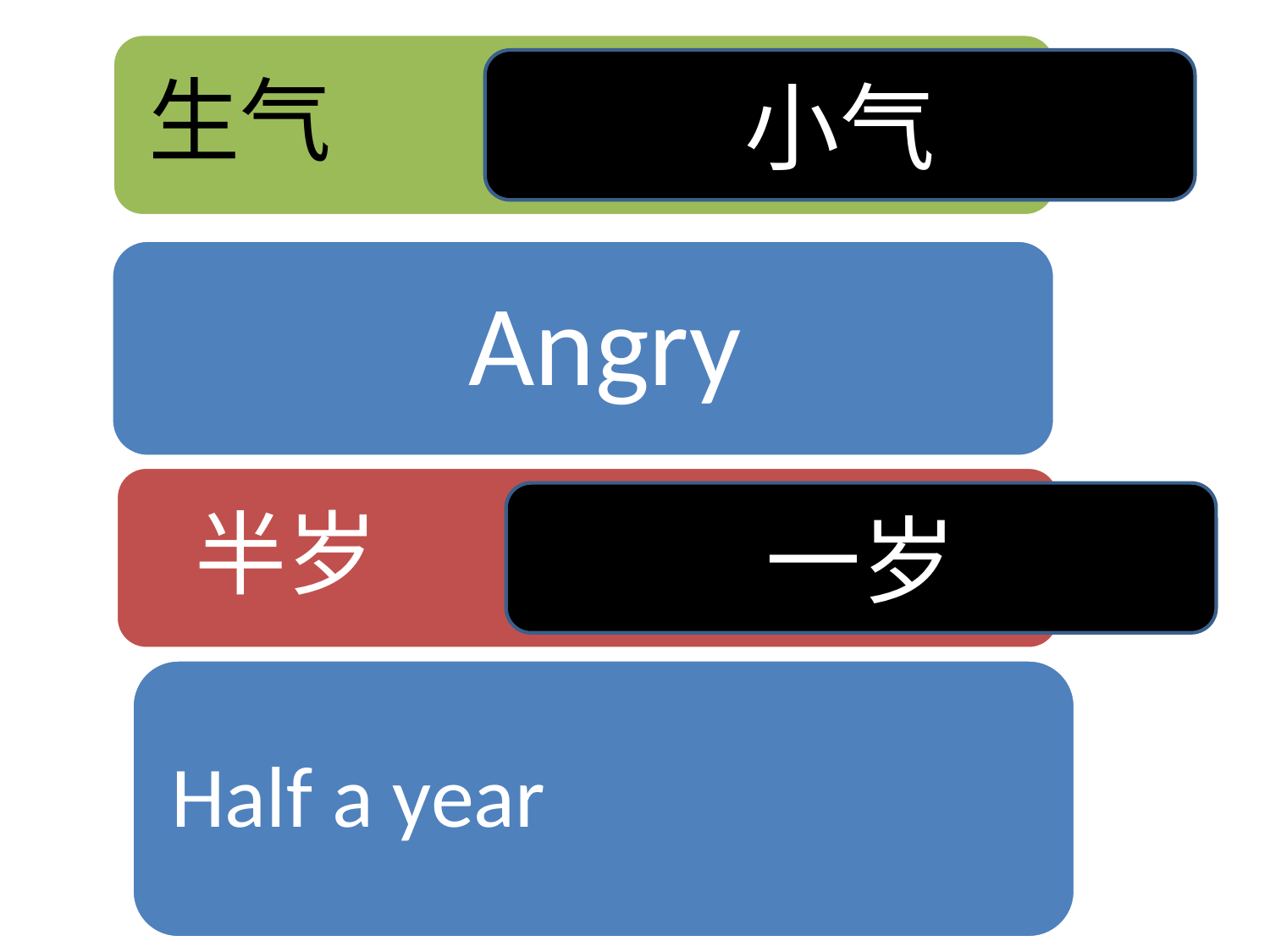

生气
小气

            Angry

 半岁
一岁

Half a year